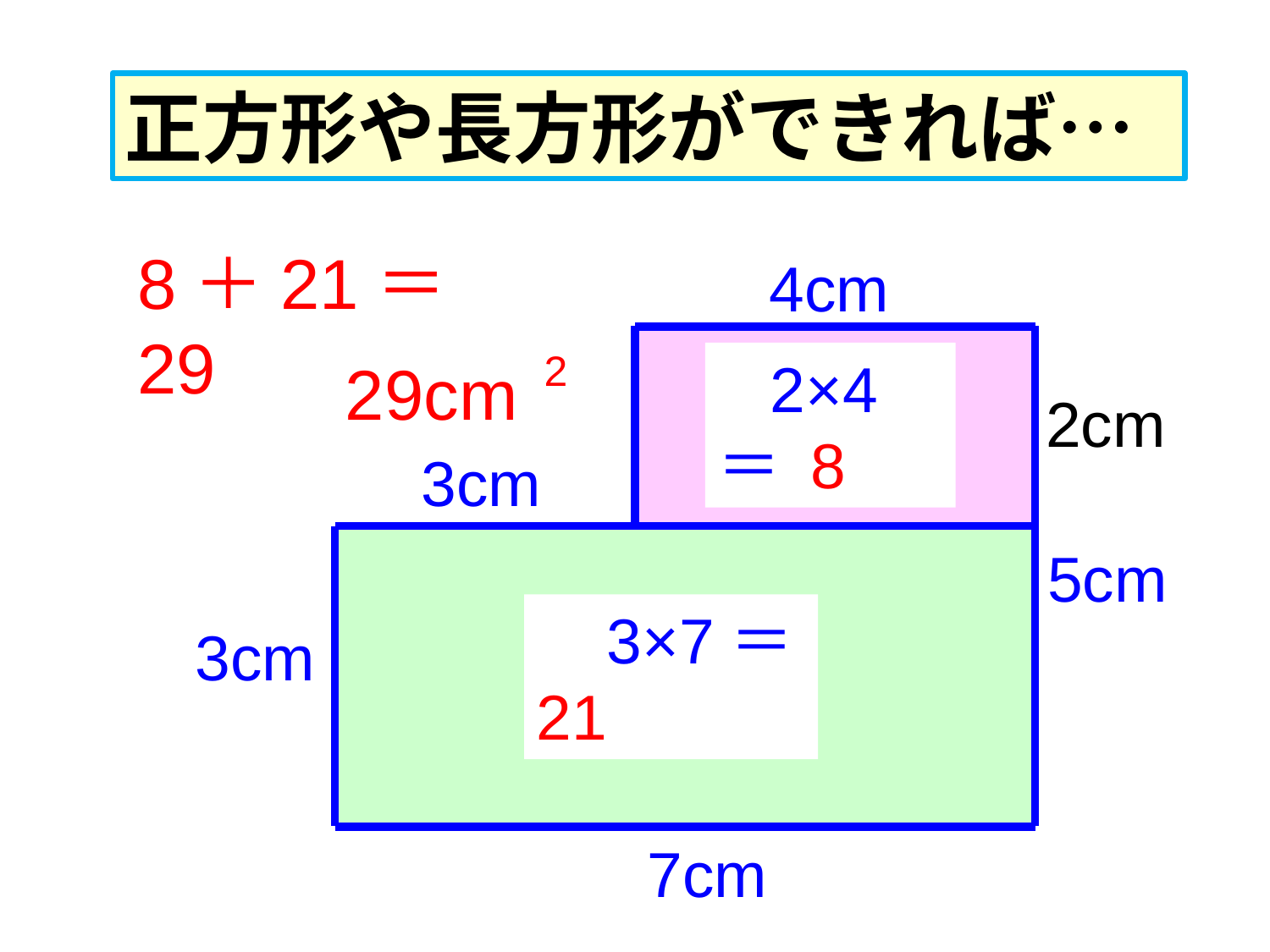

正方形や長方形ができれば…
8＋21＝29
4cm

2
   2×4＝ 8
29cm
2cm
3cm

5cm
    3×7＝ 21
3cm
7cm